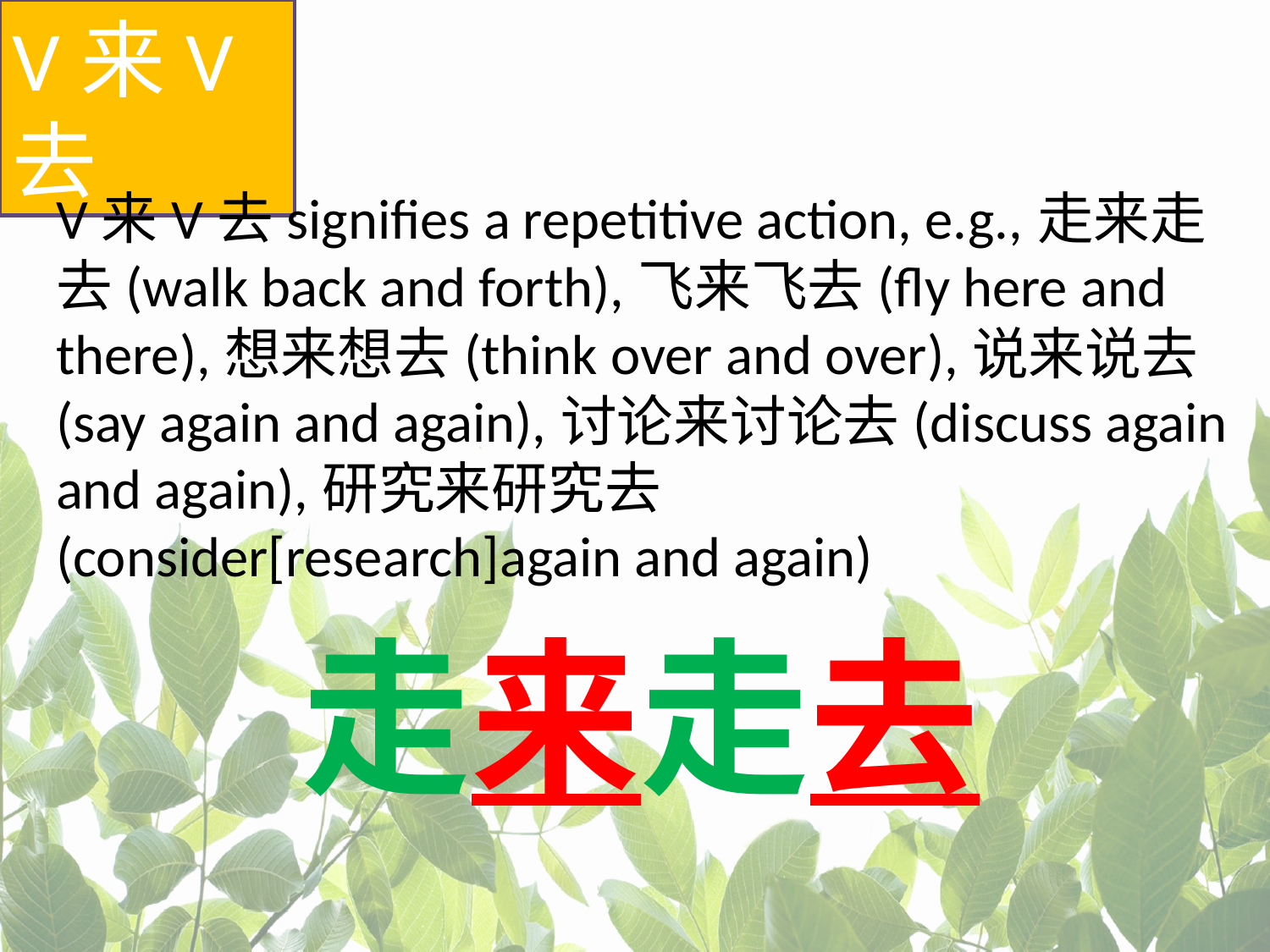

V来V去
V来V去signifies a repetitive action, e.g.,走来走去(walk back and forth),飞来飞去(fly here and there),想来想去(think over and over),说来说去(say again and again),讨论来讨论去(discuss again and again),研究来研究去(consider[research]again and again)
走来走去